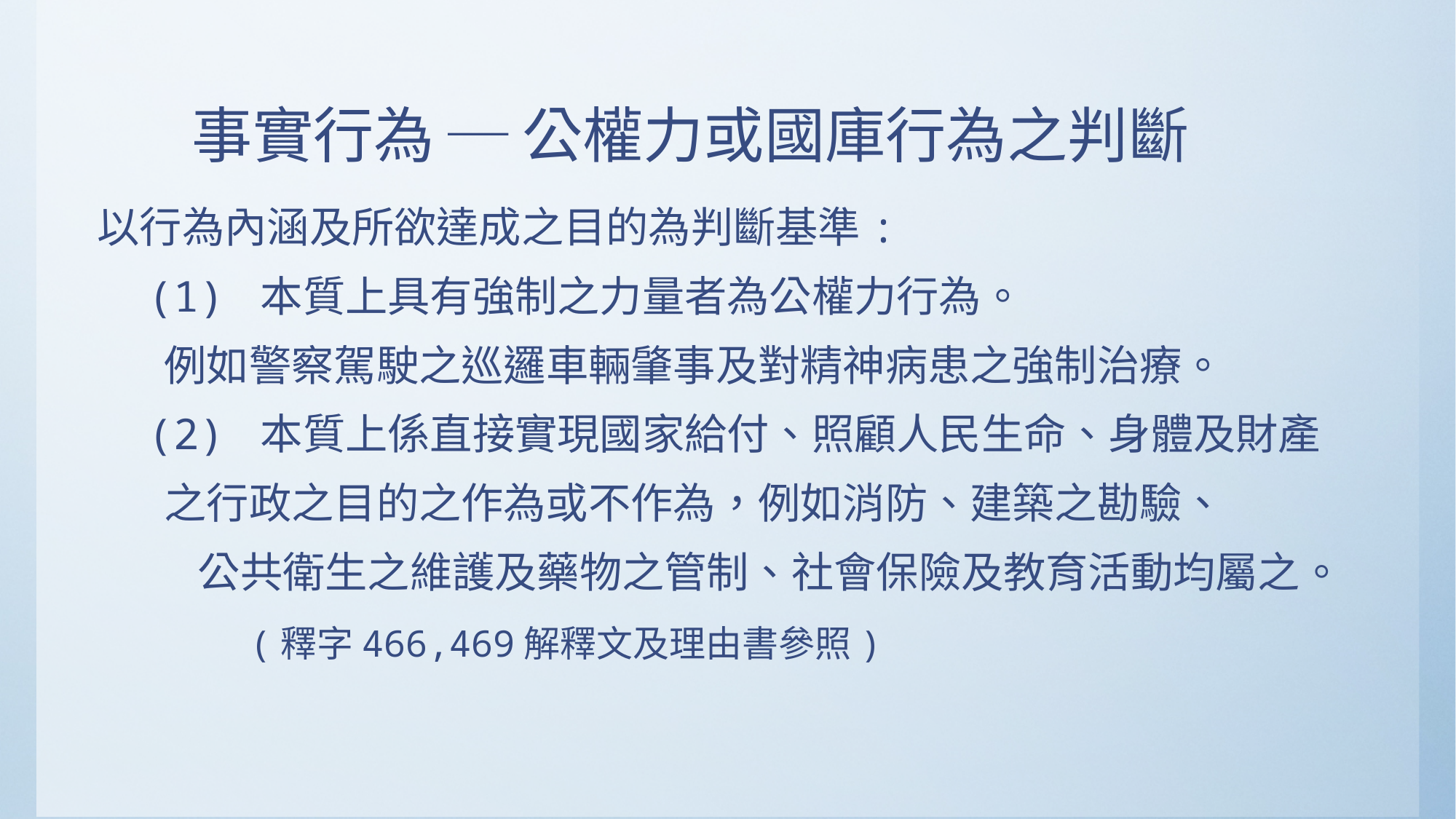

# 事實行為 ─ 公權力或國庫行為之判斷
以行為內涵及所欲達成之目的為判斷基準:
  (1) 本質上具有強制之力量者為公權力行為。
      例如警察駕駛之巡邏車輛肇事及對精神病患之強制治療。
  (2) 本質上係直接實現國家給付、照顧人民生命、身體及財產
      之行政之目的之作為或不作為，例如消防、建築之勘驗、
      公共衛生之維護及藥物之管制、社會保險及教育活動均屬之。
      (釋字466,469解釋文及理由書參照)